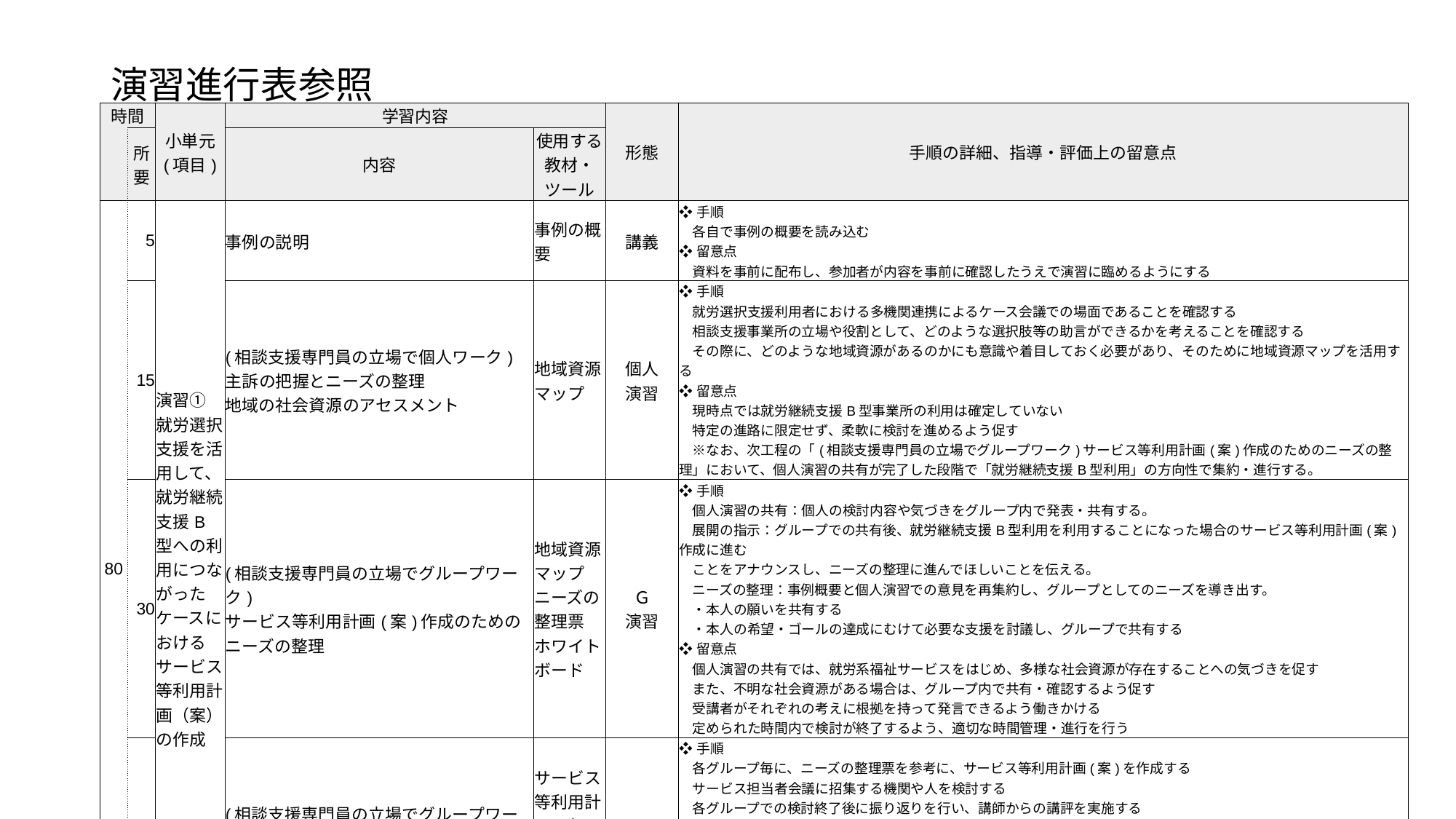

演習進行表参照
| 時間 |  | 小単元 (項目) | 学習内容 |  | 形態 | 手順の詳細、指導・評価上の留意点 |
| --- | --- | --- | --- | --- | --- | --- |
|  | 所要 |  | 内容 | 使用する教材・ツール |  |  |
| 80 | 5 | 演習➀　就労選択支援を活用して、就労継続支援B型への利用につながったケースにおけるサービス等利用計画（案）の作成 | 事例の説明 | 事例の概要 | 講義 | ❖手順 　各自で事例の概要を読み込む ❖留意点 　資料を事前に配布し、参加者が内容を事前に確認したうえで演習に臨めるようにする |
|  | 15 |  | (相談支援専門員の立場で個人ワーク) 主訴の把握とニーズの整理 地域の社会資源のアセスメント | 地域資源マップ | 個人 演習 | ❖手順 　就労選択支援利用者における多機関連携によるケース会議での場面であることを確認する 　相談支援事業所の立場や役割として、どのような選択肢等の助言ができるかを考えることを確認する 　その際に、どのような地域資源があるのかにも意識や着目しておく必要があり、そのために地域資源マップを活用する ❖留意点 　現時点では就労継続支援B型事業所の利用は確定していない 　特定の進路に限定せず、柔軟に検討を進めるよう促す 　※なお、次工程の「(相談支援専門員の立場でグループワーク)サービス等利用計画(案)作成のためのニーズの整理」において、個人演習の共有が完了した段階で「就労継続支援B型利用」の方向性で集約・進行する。 |
|  | 30 |  | (相談支援専門員の立場でグループワーク) サービス等利用計画(案)作成のためのニーズの整理 | 地域資源マップ ニーズの整理票 ホワイトボード | Ｇ 演習 | ❖手順 　個人演習の共有：個人の検討内容や気づきをグループ内で発表・共有する。 　展開の指示：グループでの共有後、就労継続支援B型利用を利用することになった場合のサービス等利用計画(案)作成に進む 　ことをアナウンスし、ニーズの整理に進んでほしいことを伝える。 　ニーズの整理：事例概要と個人演習での意見を再集約し、グループとしてのニーズを導き出す。 　・本人の願いを共有する 　・本人の希望・ゴールの達成にむけて必要な支援を討議し、グループで共有する ❖留意点 　個人演習の共有では、就労系福祉サービスをはじめ、多様な社会資源が存在することへの気づきを促す 　また、不明な社会資源がある場合は、グループ内で共有・確認するよう促す 　受講者がそれぞれの考えに根拠を持って発言できるよう働きかける 　定められた時間内で検討が終了するよう、適切な時間管理・進行を行う |
|  | 30 |  | (相談支援専門員の立場でグループワーク) サービス等利用計画(案)の作成 | サービス等利用計画(案)の様式 ホワイトボード | Ｇ 演習 | ❖手順 　各グループ毎に、ニーズの整理票を参考に、サービス等利用計画(案)を作成する 　サービス担当者会議に招集する機関や人を検討する 　各グループでの検討終了後に振り返りを行い、講師からの講評を実施する 　全体のまとめとして、サービス等利用計画(案)の一例を参加者と共有する ❖留意点 　多職種・多機関との連携に配慮する 　地域資源マップ等を活用し、地域の特性や社会資源の状況を勘案しながら招集者を検討する 　就労選択支援をケアマネジメントにおける「2次アセスメント」として効果的に活用・連動していくことが大切であることを確認する |
26